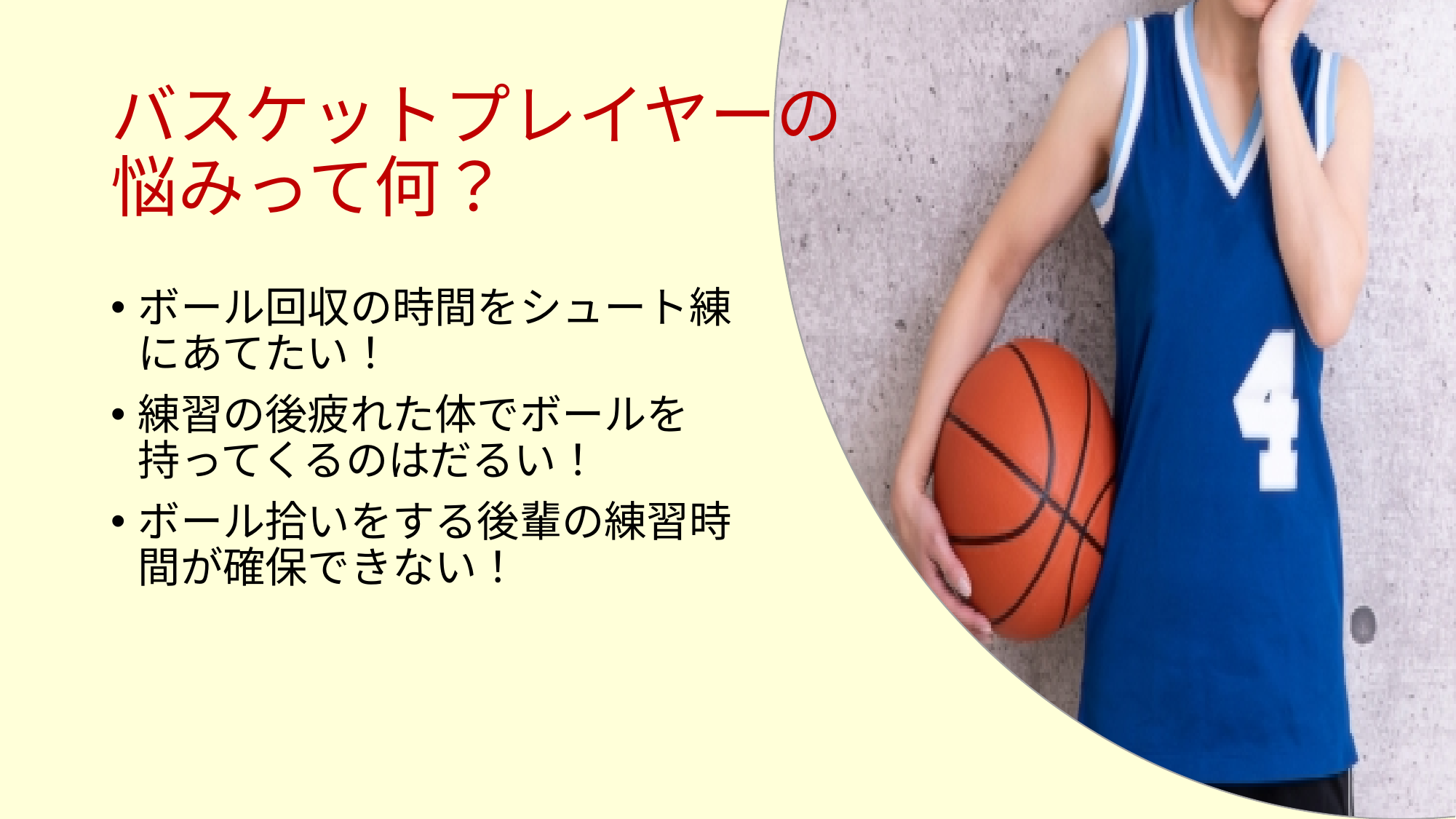

# バスケットプレイヤーの 悩みって何？

ボール回収の時間をシュート練にあてたい！
練習の後疲れた体でボールを持ってくるのはだるい！
ボール拾いをする後輩の練習時間が確保できない！